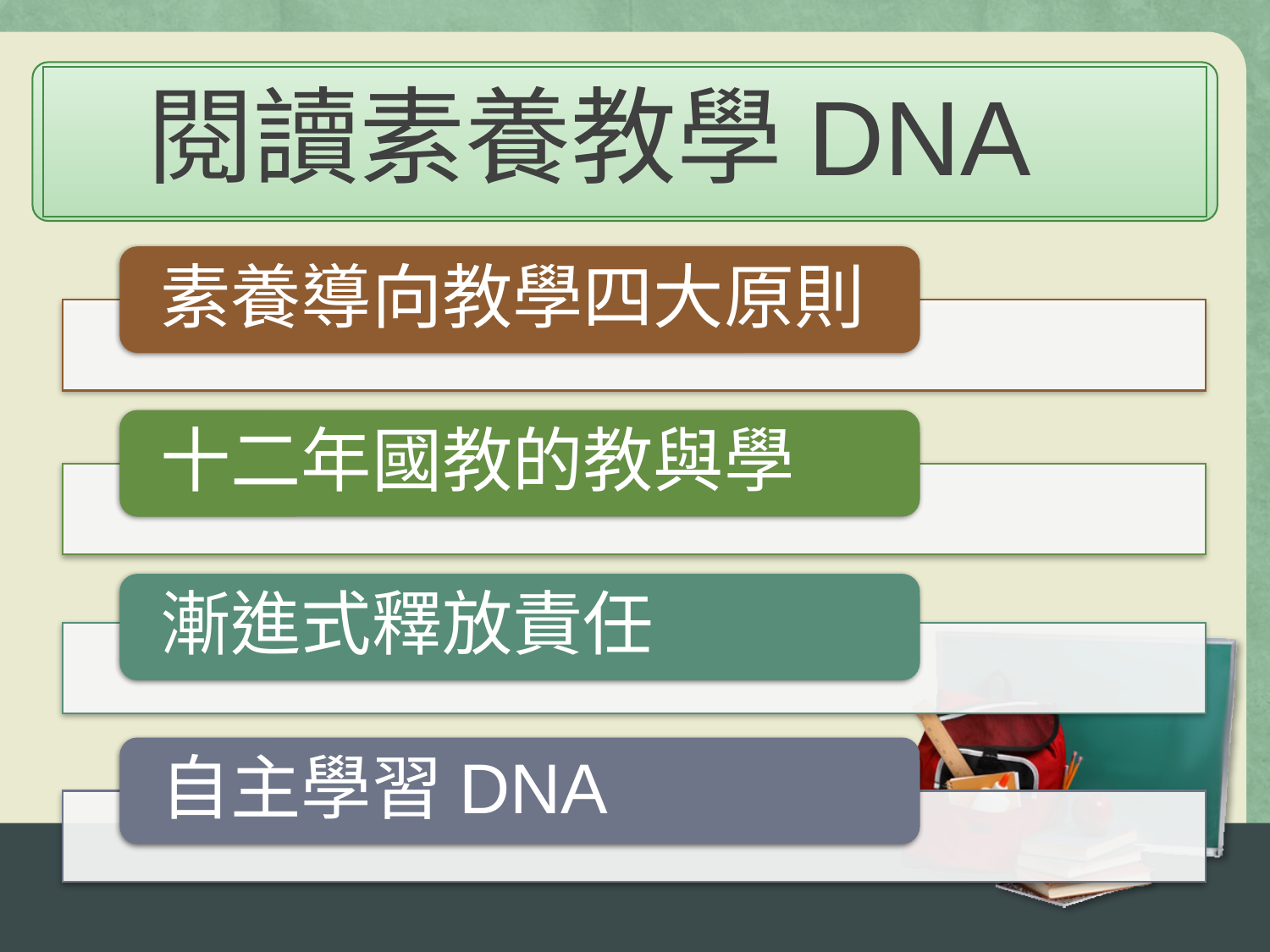

閱讀素養教學DNA
素養導向教學四大原則
十二年國教的教與學
漸進式釋放責任
自主學習DNA